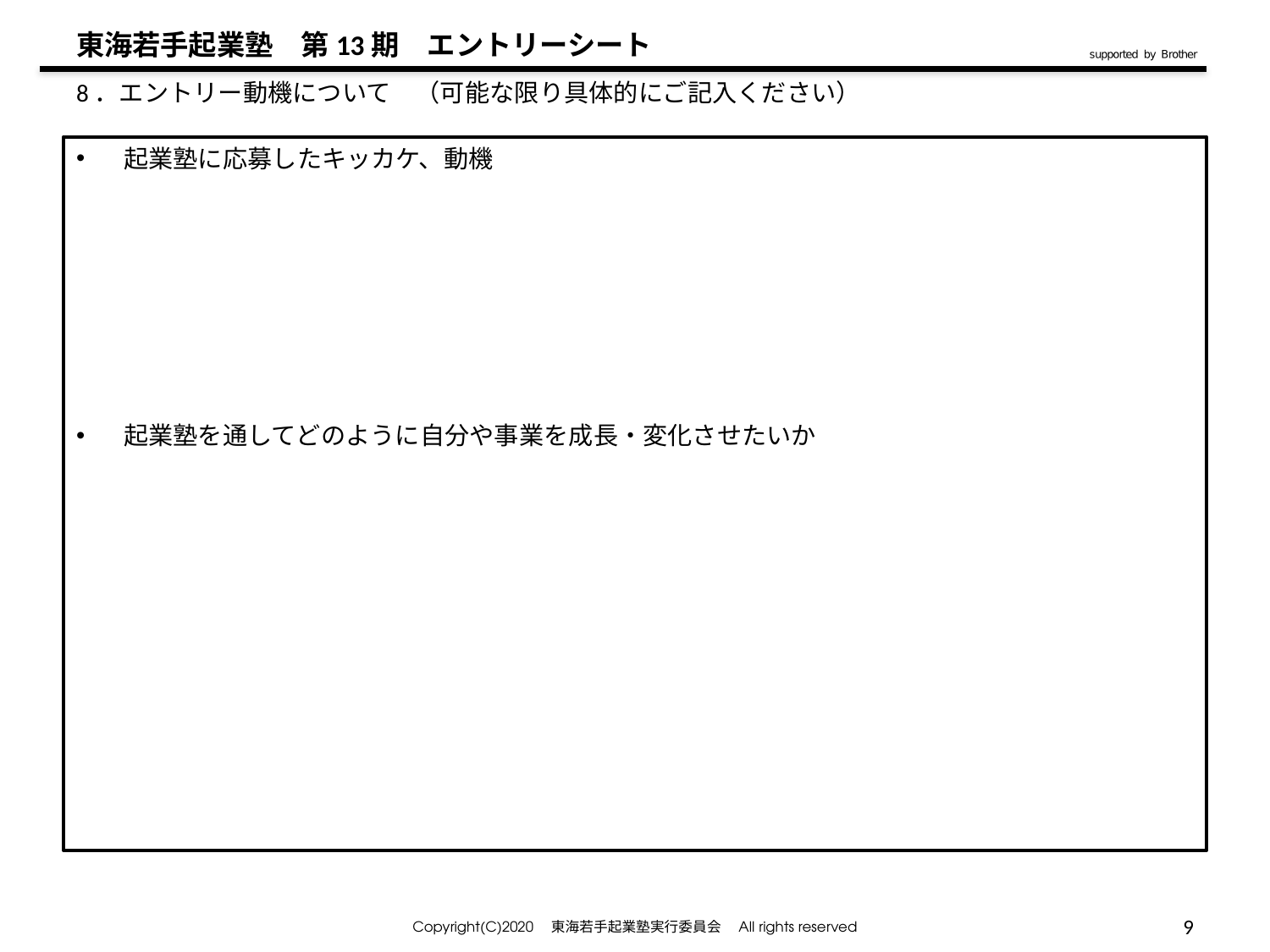

# 8．エントリー動機について　（可能な限り具体的にご記入ください）
起業塾に応募したキッカケ、動機

起業塾を通してどのように自分や事業を成長・変化させたいか

Copyright(C)2020　東海若手起業塾実行委員会　All rights reserved
9